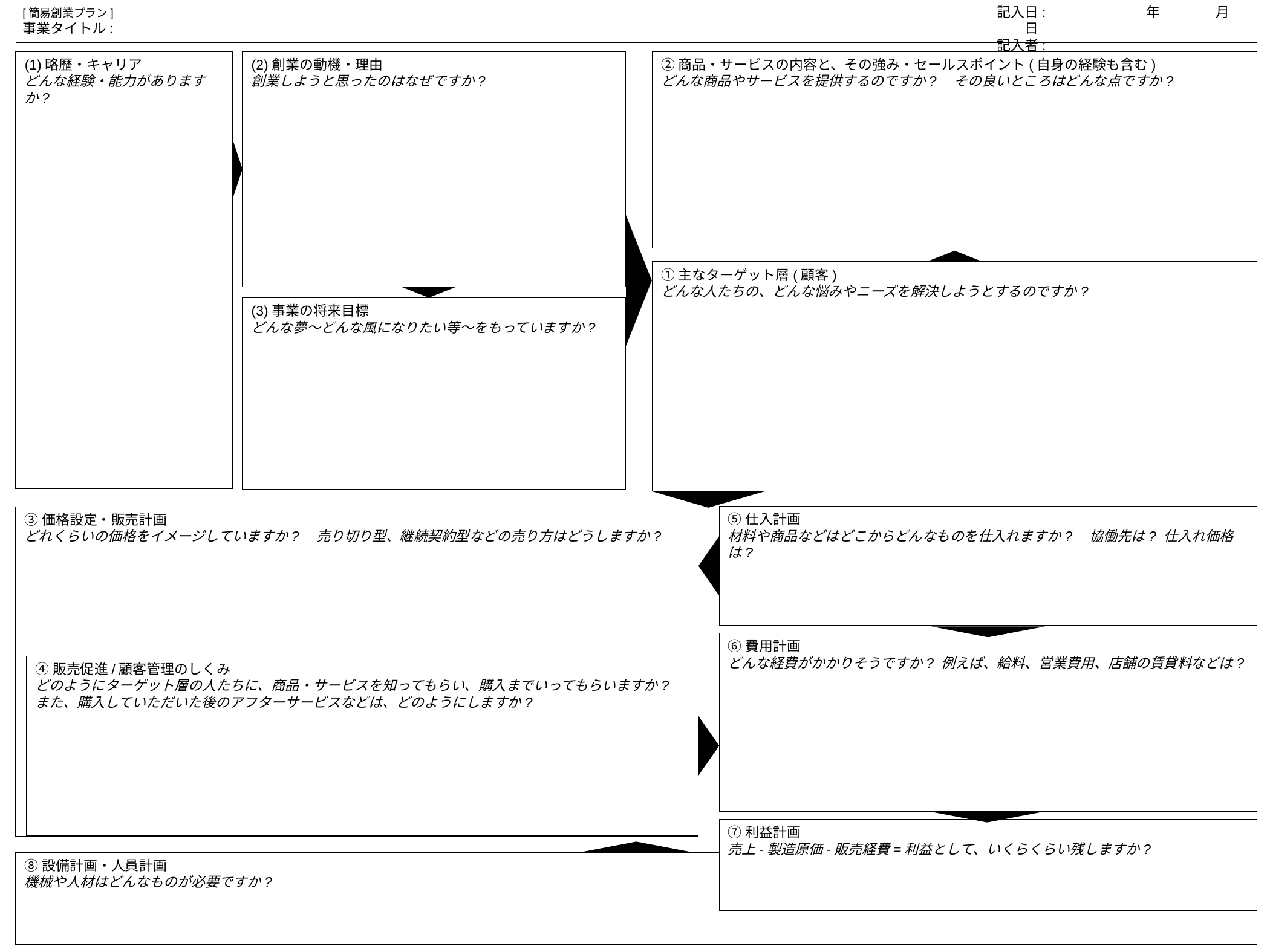

記入日:　　　　　　　年　　　　月　　　　日
記入者:
[簡易創業プラン]
事業タイトル:
(1)略歴・キャリア
どんな経験・能力がありますか?
(2)創業の動機・理由
創業しようと思ったのはなぜですか?
②商品・サービスの内容と、その強み・セールスポイント(自身の経験も含む)
どんな商品やサービスを提供するのですか?　その良いところはどんな点ですか?

①主なターゲット層(顧客)
どんな人たちの、どんな悩みやニーズを解決しようとするのですか?

(3)事業の将来目標
どんな夢～どんな風になりたい等～をもっていますか?

⑤仕入計画
材料や商品などはどこからどんなものを仕入れますか?　協働先は? 仕入れ価格は?
③価格設定・販売計画
どれくらいの価格をイメージしていますか?　売り切り型、継続契約型などの売り方はどうしますか?

⑥費用計画
どんな経費がかかりそうですか? 例えば、給料、営業費用、店舗の賃貸料などは?

⑦利益計画
売上-製造原価-販売経費=利益として、いくらくらい残しますか?

⑧設備計画・人員計画
機械や人材はどんなものが必要ですか?
④販売促進/顧客管理のしくみ
どのようにターゲット層の人たちに、商品・サービスを知ってもらい、購入までいってもらいますか?
また、購入していただいた後のアフターサービスなどは、どのようにしますか?